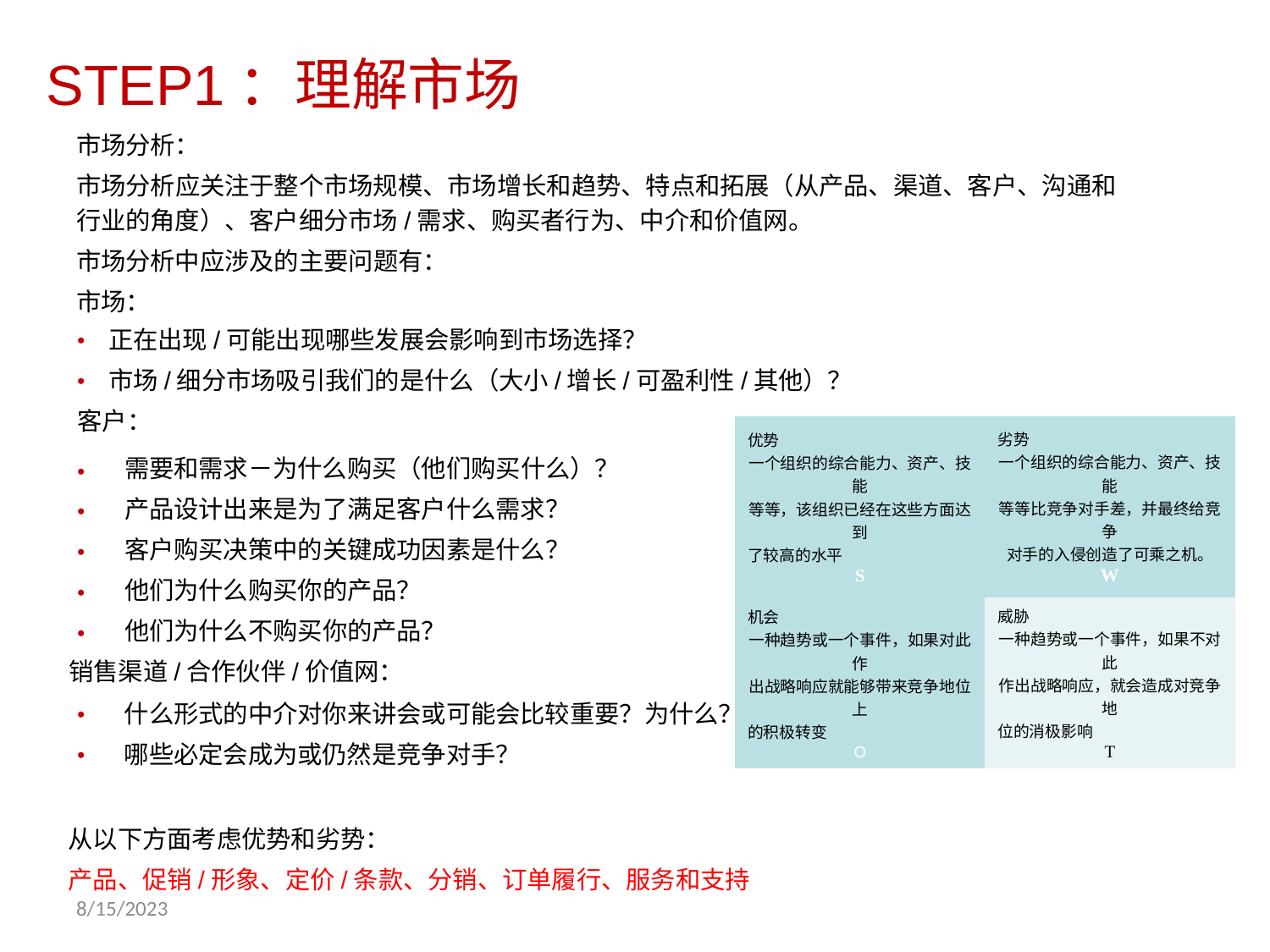

STEP1：理解市场
	市场分析：
	市场分析应关注于整个市场规模、市场增长和趋势、特点和拓展（从产品、渠道、客户、沟通和
	行业的角度）、客户细分市场/需求、购买者行为、中介和价值网。
	市场分析中应涉及的主要问题有：
	市场：
正在出现/可能出现哪些发展会影响到市场选择？
市场/细分市场吸引我们的是什么（大小/增长/可盈利性/其他）？
•
•
客户：
| 优势 一个组织的综合能力、资产、技能 等等，该组织已经在这些方面达到 了较高的水平 S | 劣势 一个组织的综合能力、资产、技能 等等比竞争对手差，并最终给竞争 对手的入侵创造了可乘之机。 W |
| --- | --- |
| 机会 一种趋势或一个事件，如果对此作 出战略响应就能够带来竞争地位上 的积极转变 O | 威胁 一种趋势或一个事件，如果不对此 作出战略响应，就会造成对竞争地 位的消极影响 T |
需要和需求－为什么购买（他们购买什么）？
产品设计出来是为了满足客户什么需求？
客户购买决策中的关键成功因素是什么？
他们为什么购买你的产品？
他们为什么不购买你的产品？
•
•
•
•
•
销售渠道/合作伙伴/价值网：
什么形式的中介对你来讲会或可能会比较重要？为什么？
哪些必定会成为或仍然是竞争对手？
•
•
从以下方面考虑优势和劣势：
产品、促销/形象、定价/条款、分销、订单履行、服务和支持
8/15/2023